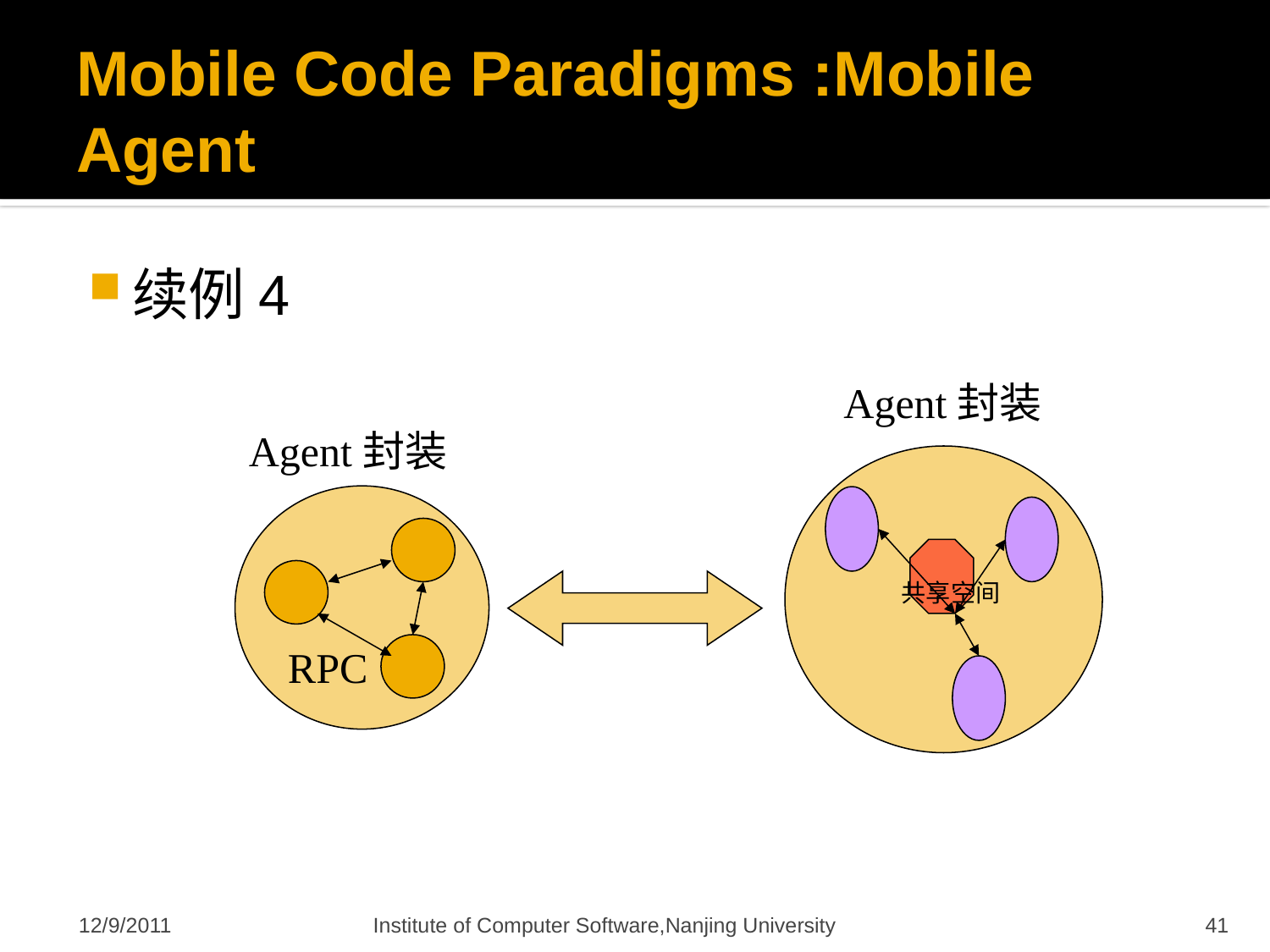

# Mobile Code Paradigms :Mobile Agent
续例4
Agent封装

Agent封装

共享空间

RPC

12/9/2011
Institute of Computer Software,Nanjing University
41